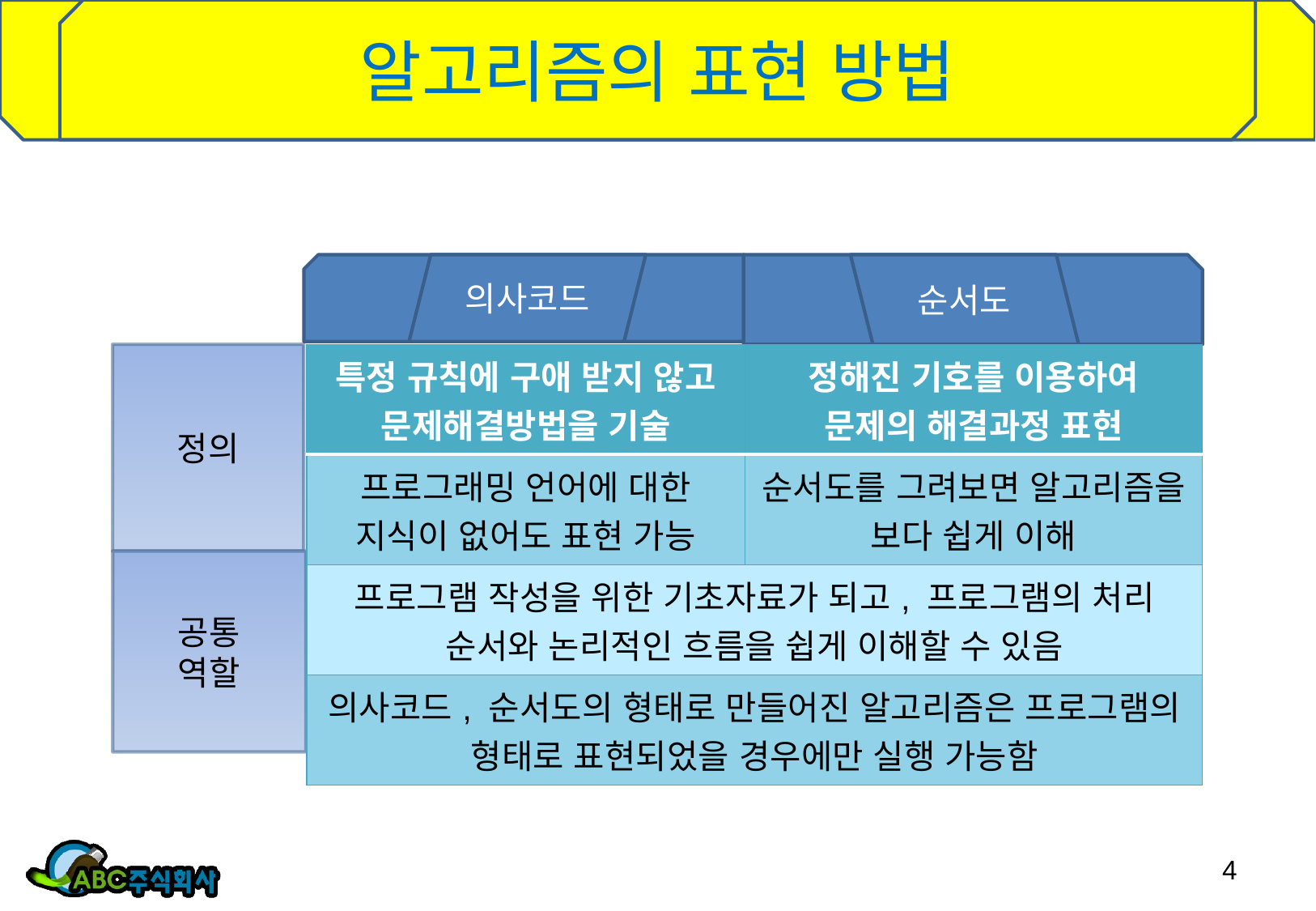

# 알고리즘의 표현 방법

의사코드

순서도
정의
| 특정 규칙에 구애 받지 않고 문제해결방법을 기술 | 정해진 기호를 이용하여 문제의 해결과정 표현 |
| --- | --- |
| 프로그래밍 언어에 대한 지식이 없어도 표현 가능 | 순서도를 그려보면 알고리즘을 보다 쉽게 이해 |
| 프로그램 작성을 위한 기초자료가 되고, 프로그램의 처리 순서와 논리적인 흐름을 쉽게 이해할 수 있음 |  |
| 의사코드, 순서도의 형태로 만들어진 알고리즘은 프로그램의 형태로 표현되었을 경우에만 실행 가능함 |  |
공통
역할
4